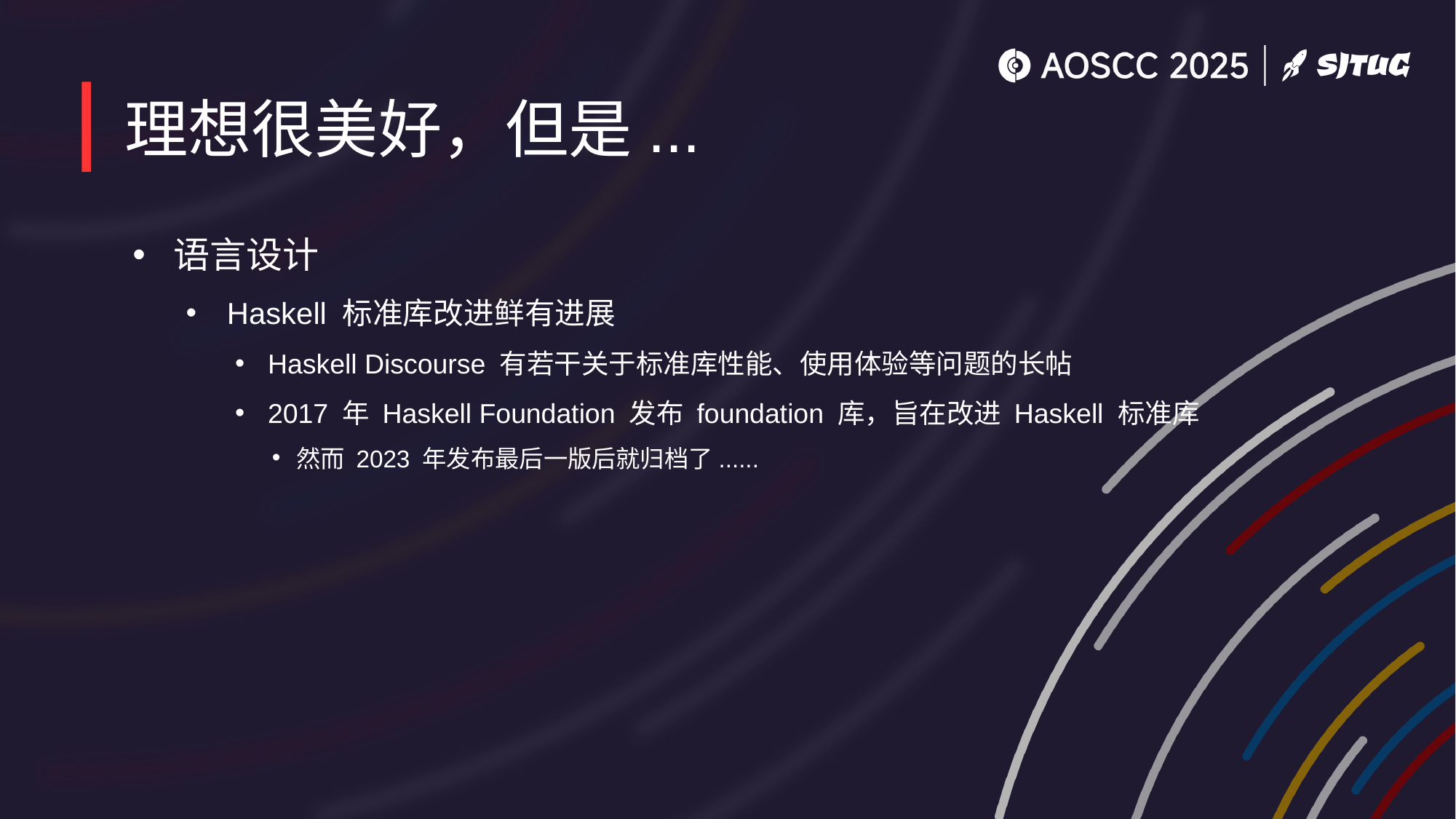

# 理想很美好，但是...
语言设计
Haskell 标准库改进鲜有进展
Haskell Discourse 有若干关于标准库性能、使用体验等问题的长帖
2017 年 Haskell Foundation 发布 foundation 库，旨在改进 Haskell 标准库
然而 2023 年发布最后一版后就归档了......